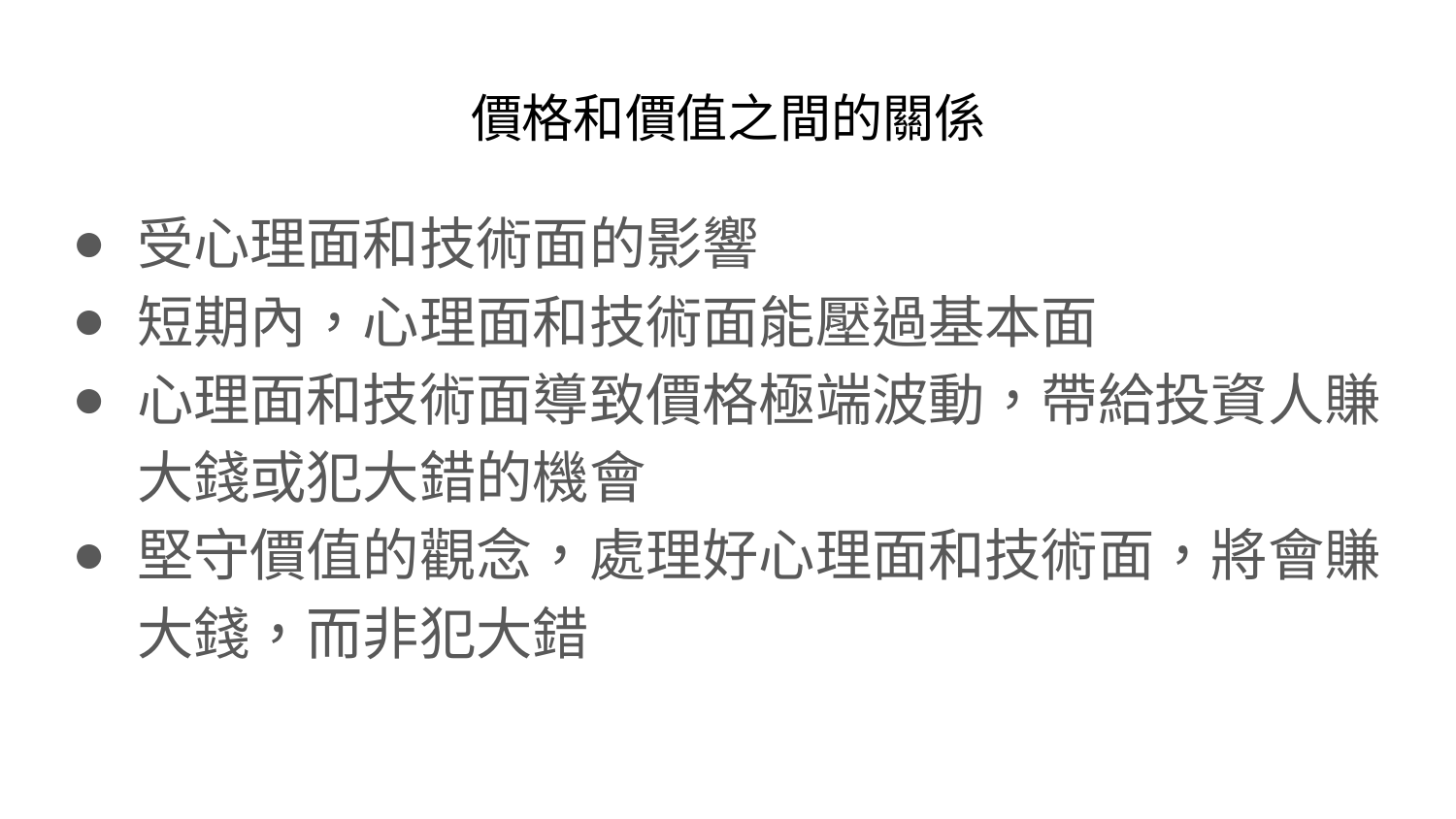

# 價格和價值之間的關係
受心理面和技術面的影響
短期內，心理面和技術面能壓過基本面
心理面和技術面導致價格極端波動，帶給投資人賺大錢或犯大錯的機會
堅守價值的觀念，處理好心理面和技術面，將會賺大錢，而非犯大錯